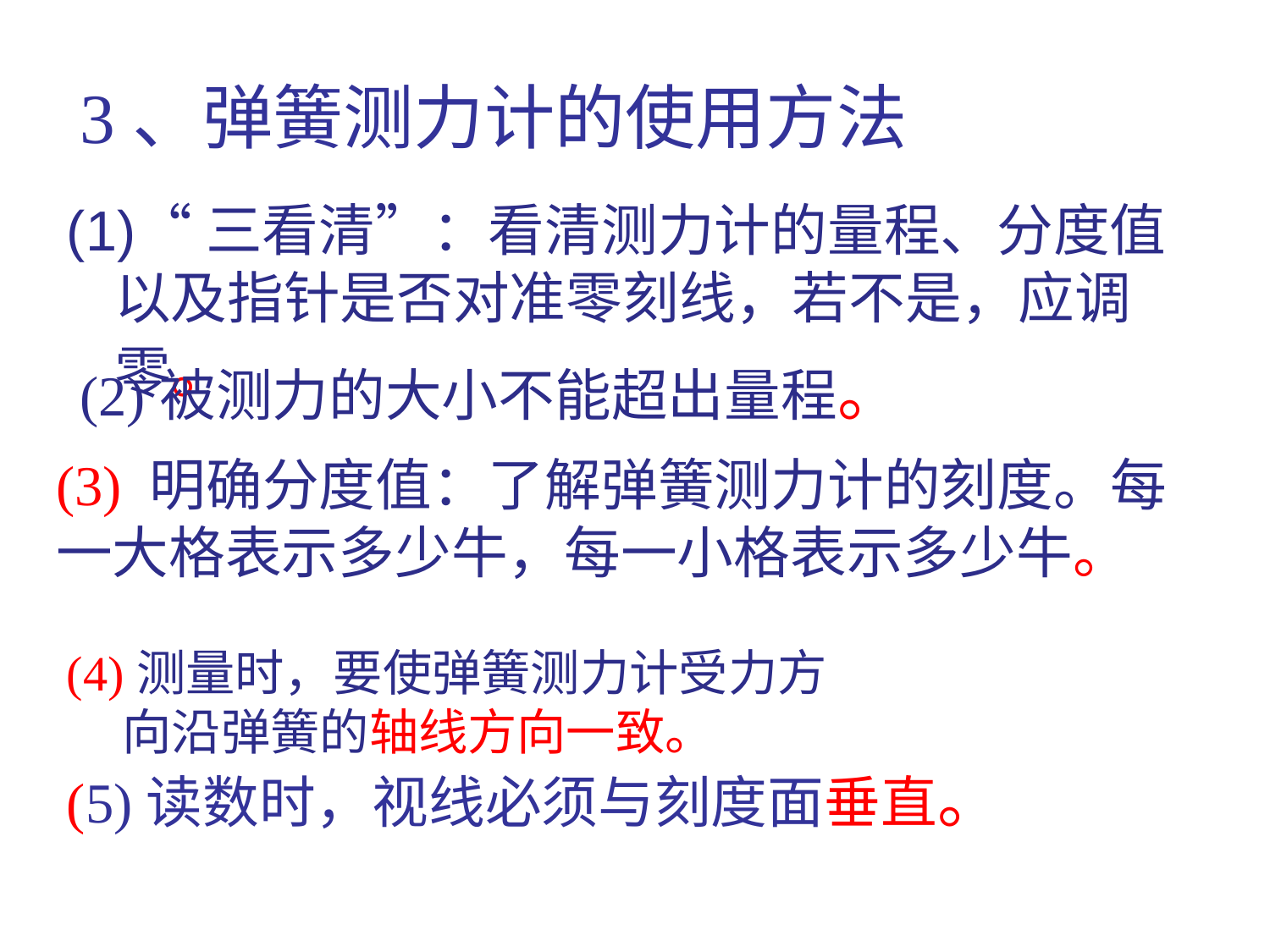

3、弹簧测力计的使用方法
“三看清”：看清测力计的量程、分度值以及指针是否对准零刻线，若不是，应调零。
(2)被测力的大小不能超出量程。

(3) 明确分度值：了解弹簧测力计的刻度。每一大格表示多少牛，每一小格表示多少牛。
(4)测量时，要使弹簧测力计受力方
    向沿弹簧的轴线方向一致。
(5)读数时，视线必须与刻度面垂直。